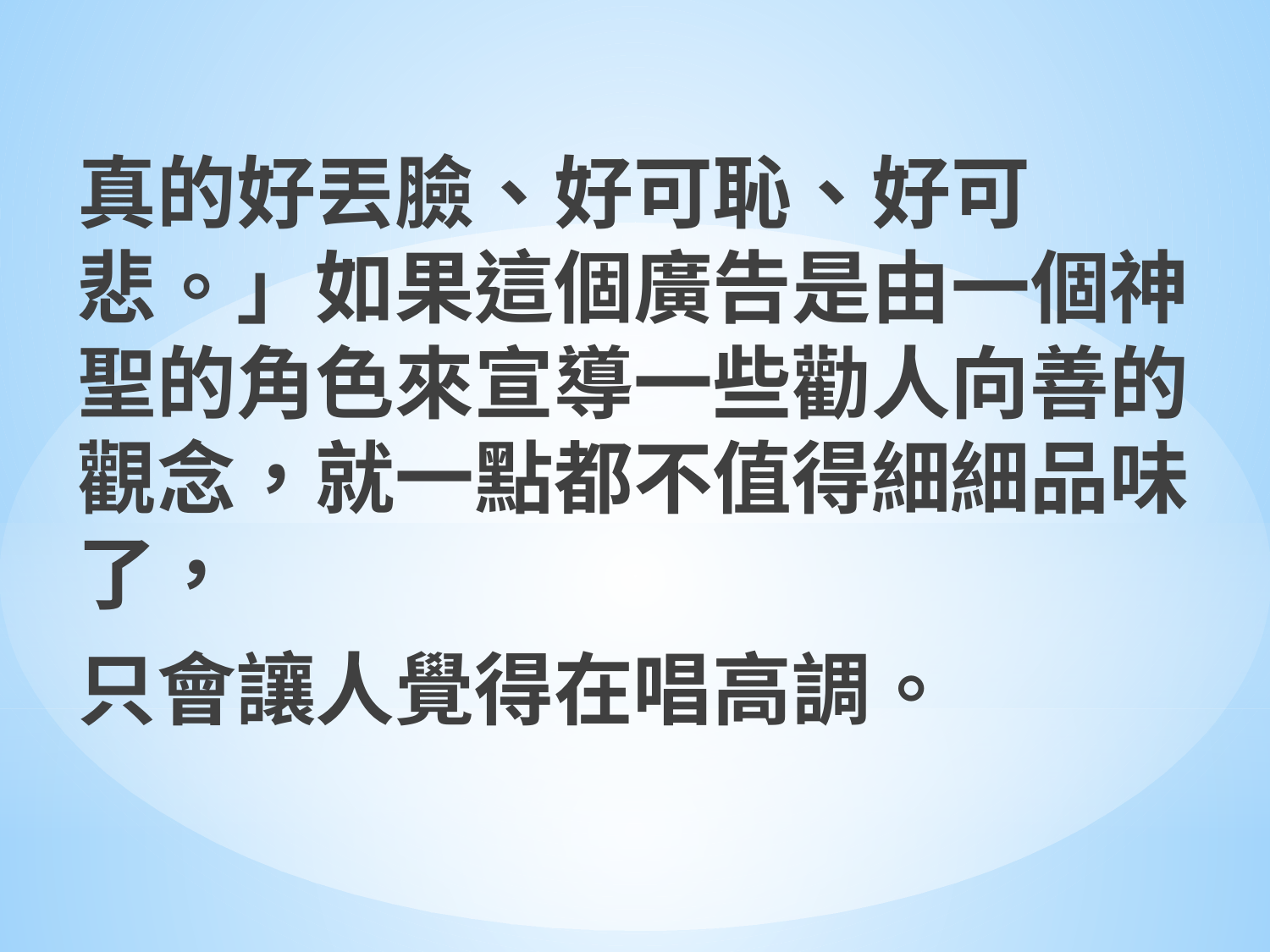

真的好丟臉、好可恥、好可悲。」如果這個廣告是由一個神聖的角色來宣導一些勸人向善的觀念，就一點都不值得細細品味了，
只會讓人覺得在唱高調。

#